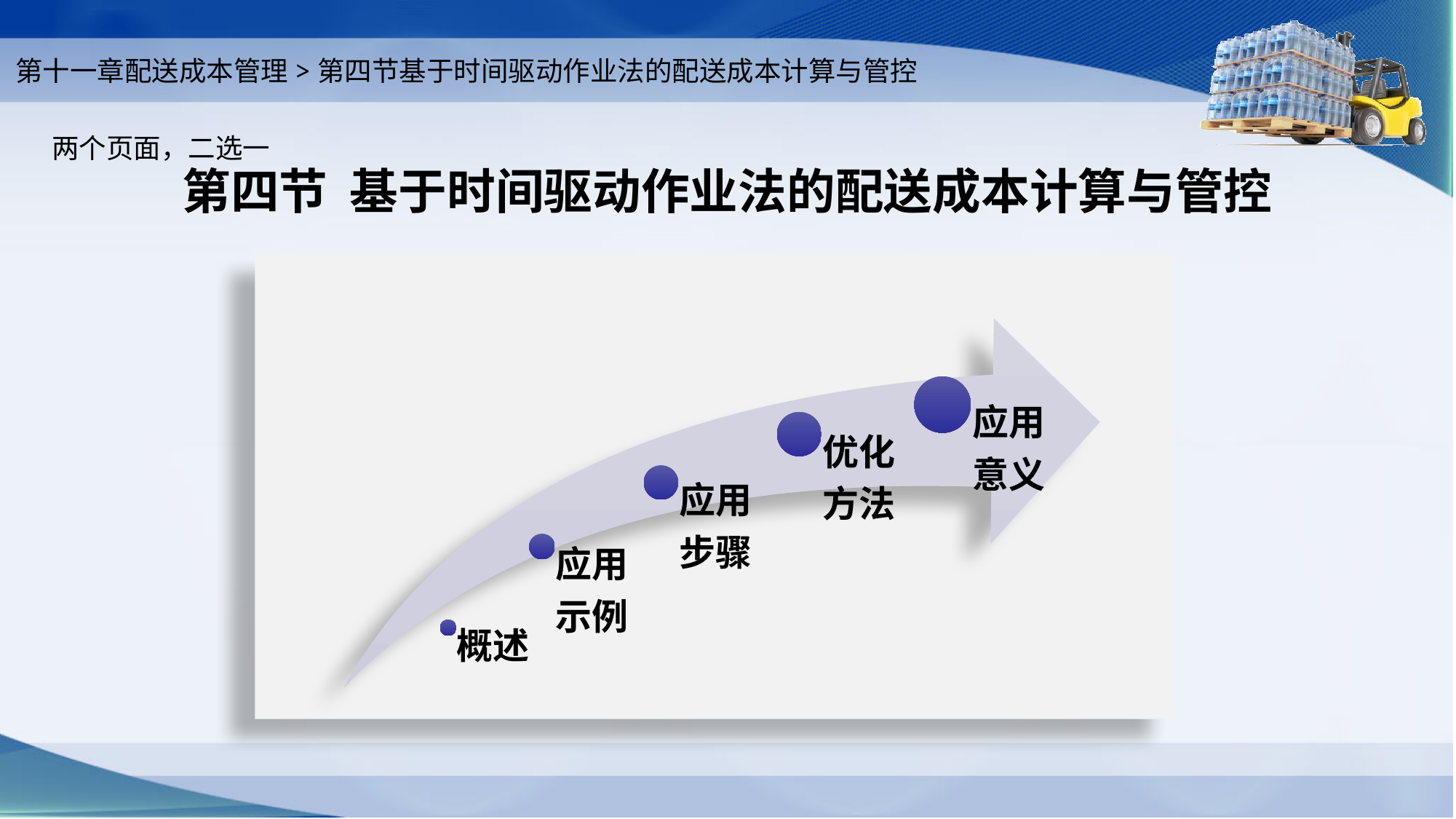

第十一章配送成本管理>第四节基于时间驱动作业法的配送成本计算与管控
两个页面，二选一
# 第四节  基于时间驱动作业法的配送成本计算与管控

概述
应用
示例
应用
步骤
优化
方法
应用
意义